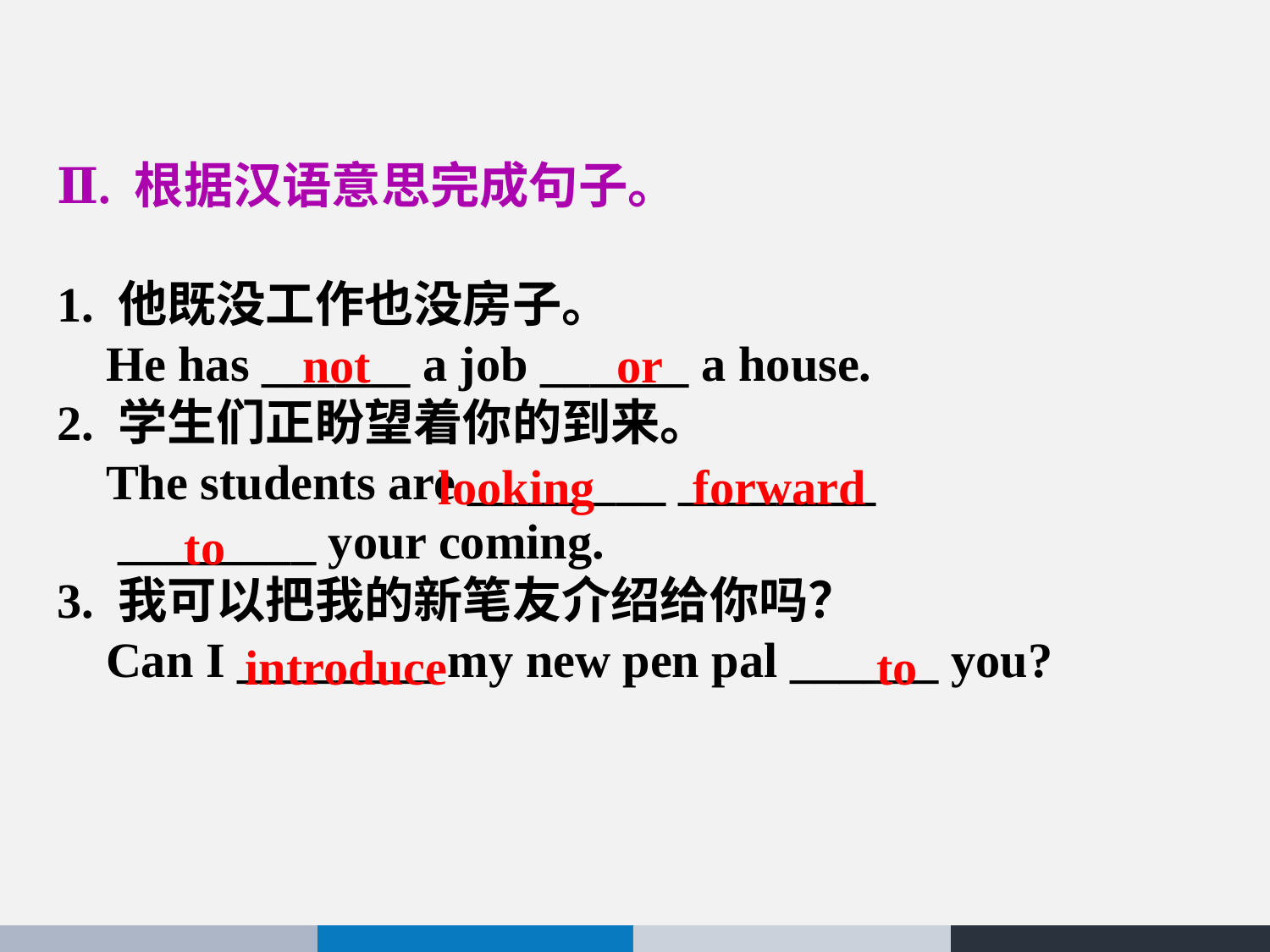

Ⅱ. 根据汉语意思完成句子。

1. 他既没工作也没房子。
    He has ______ a job ______ a house.
2. 学生们正盼望着你的到来。
    The students are ________ ________
     ________ your coming.
3. 我可以把我的新笔友介绍给你吗？
    Can I ________ my new pen pal ______ you?
not                    or
looking        forward
to
introduce                                   to